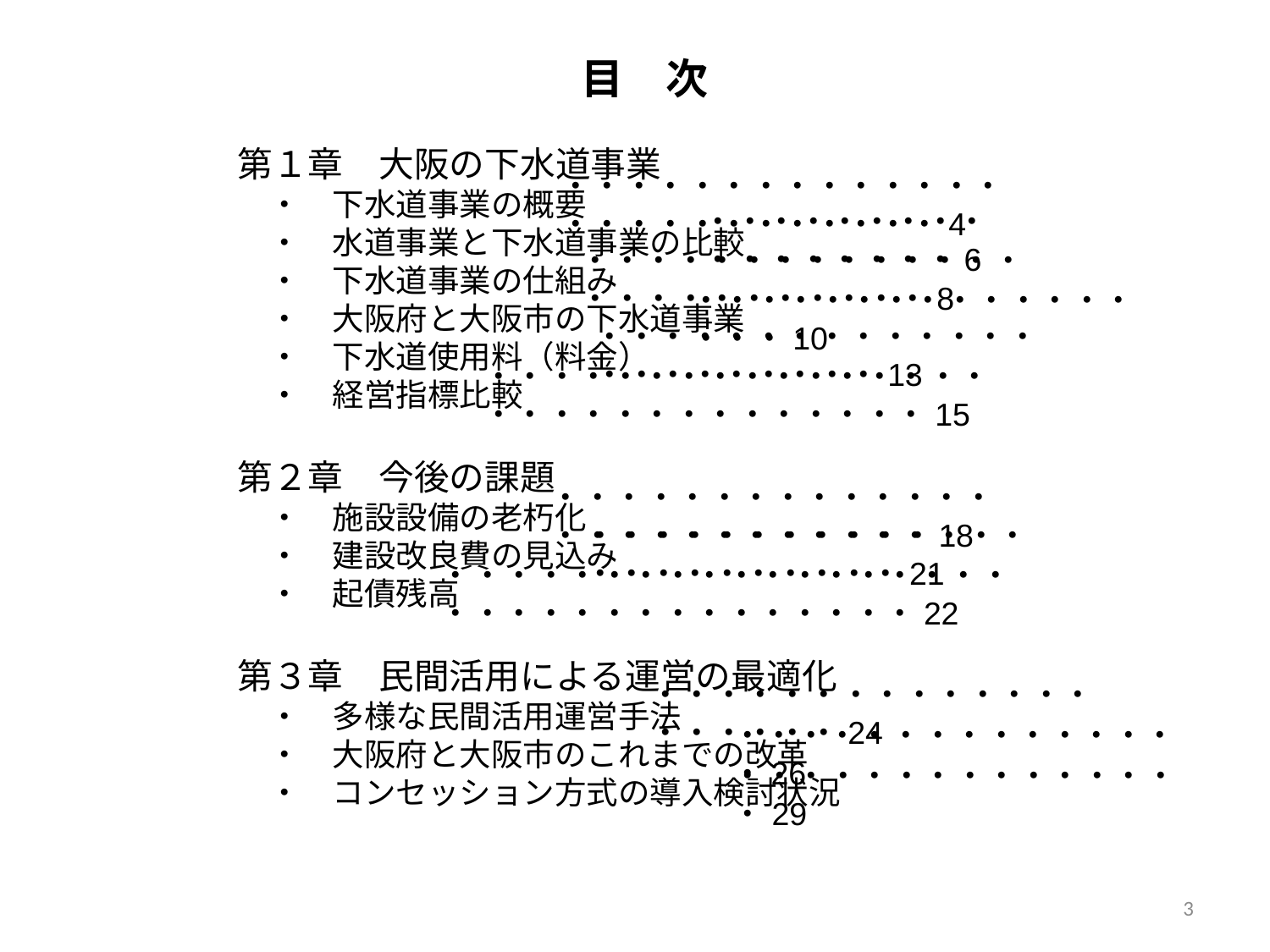

目　次
第１章　大阪の下水道事業
　・　下水道事業の概要
　・　水道事業と下水道事業の比較
　・　下水道事業の仕組み
　・　大阪府と大阪市の下水道事業
　・　下水道使用料（料金）
　・　経営指標比較

第２章　今後の課題
　・　施設設備の老朽化
　・　建設改良費の見込み
　・　起債残高

第３章　民間活用による運営の最適化
　・　多様な民間活用運営手法
　・　大阪府と大阪市のこれまでの改革
　・　コンセッション方式の導入検討状況
・・・・・・・・・・・・・・・・・・・・・・・・・・4
・・・・・・・・・・・・・・・・・6
・・・・・・・・・・・・・・・・・・・・・・・・・8
・・・・・・・・・・・・・・・・・10
・・・・・・・・・・・・・・・・・・・・・・・13
・・・・・・・・・・・・・・・・・・・・・・・・・・・・・・15
・・・・・・・・・・・・・・・・・・・・・・・・・・18
・・・・・・・・・・・・・・・・・・・・・・・・21
・・・・・・・・・・・・・・・・・・・・・・・・・・・・・・・・・22
・・・・・・・・・・・・・・・・・・・・24
・・・・・・・・・・・・・・・26
・・・・・・・・・・・・・・・29
3